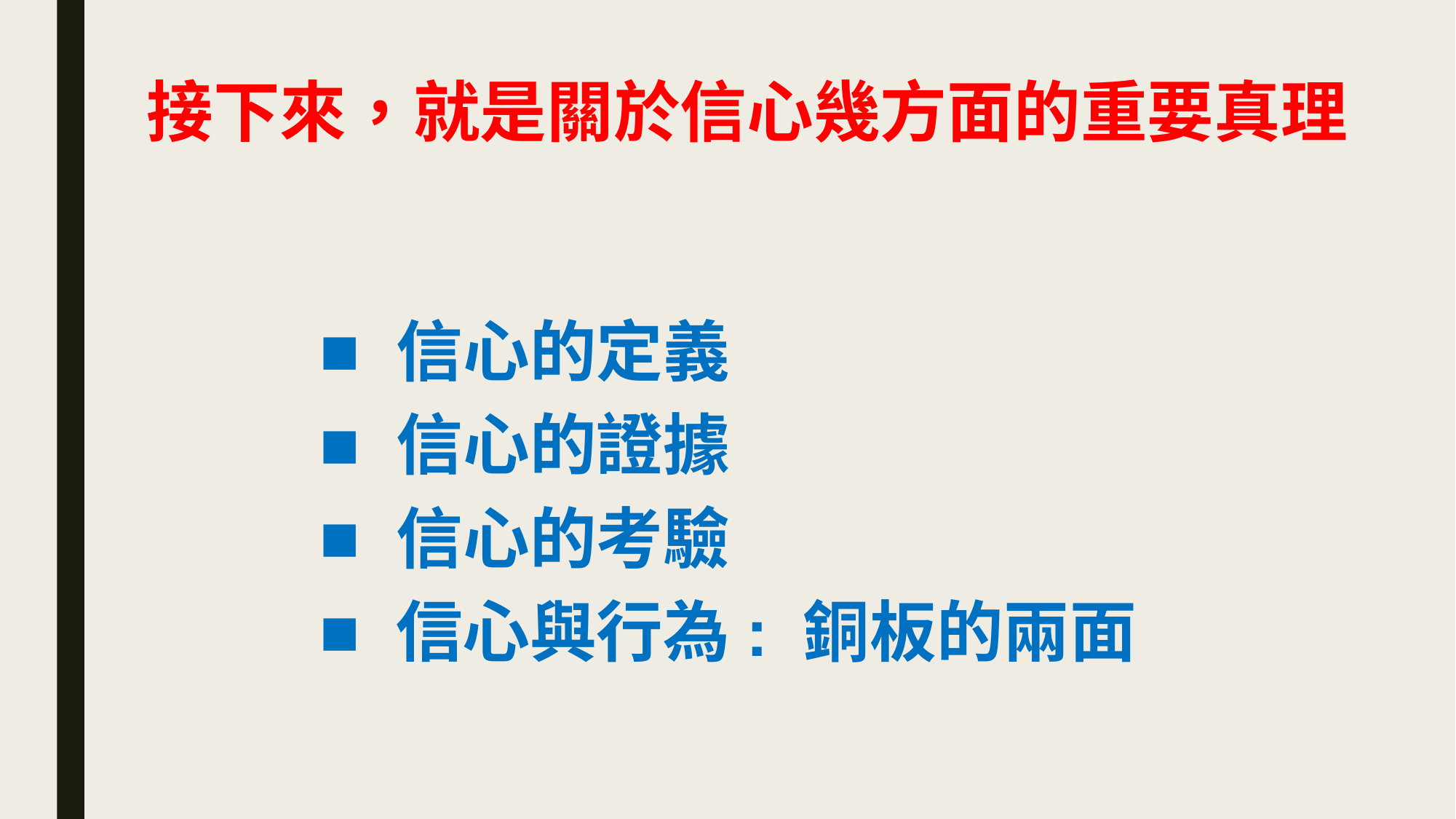

# 接下來，就是關於信心幾方面的重要真理
 信心的定義
 信心的證據
 信心的考驗
 信心與行為: 銅板的兩面